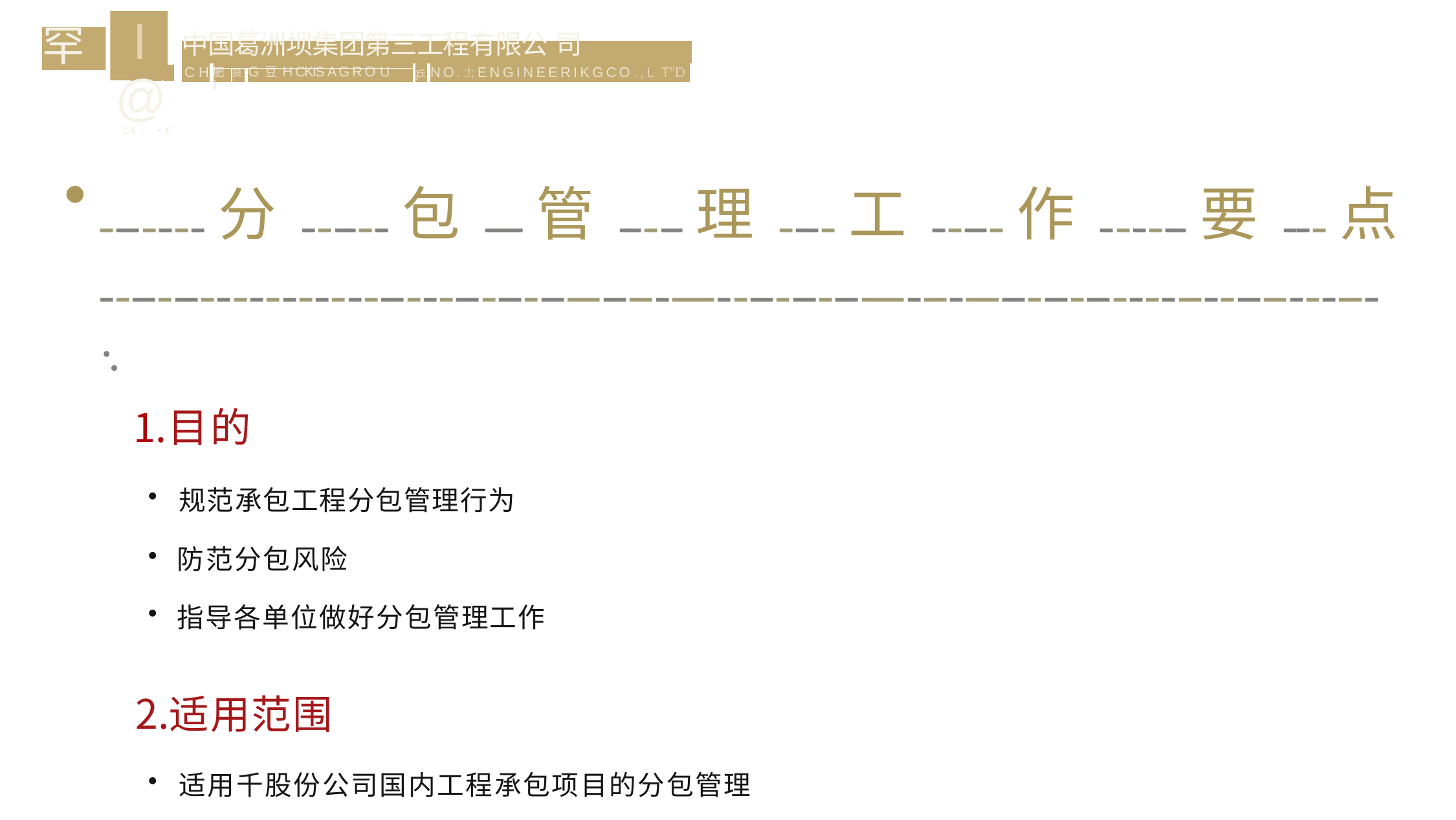

# I@
乙s	- c
罕
| 中 国 葛 洲 坝 集 团 第 三 工 程 有 限 公 司 |  |  |  |  |  |
| --- | --- | --- | --- | --- | --- |
| C H |  |  |  | 乒 | N O . :!; ENGINEERIKGCO.,L T"D |
|  | 肥i | 良 | G 豆 H CKIS A G R O U |  |  |

-------分------包---管-----理----工-----作------要---点 ------------------------------------------------------------------------------------------·.
目的
规范承包工程分包管理行为

防范分包风险

指导各单位做好分包管理工作

适用范围
适用千股份公司国内工程承包项目的分包管理